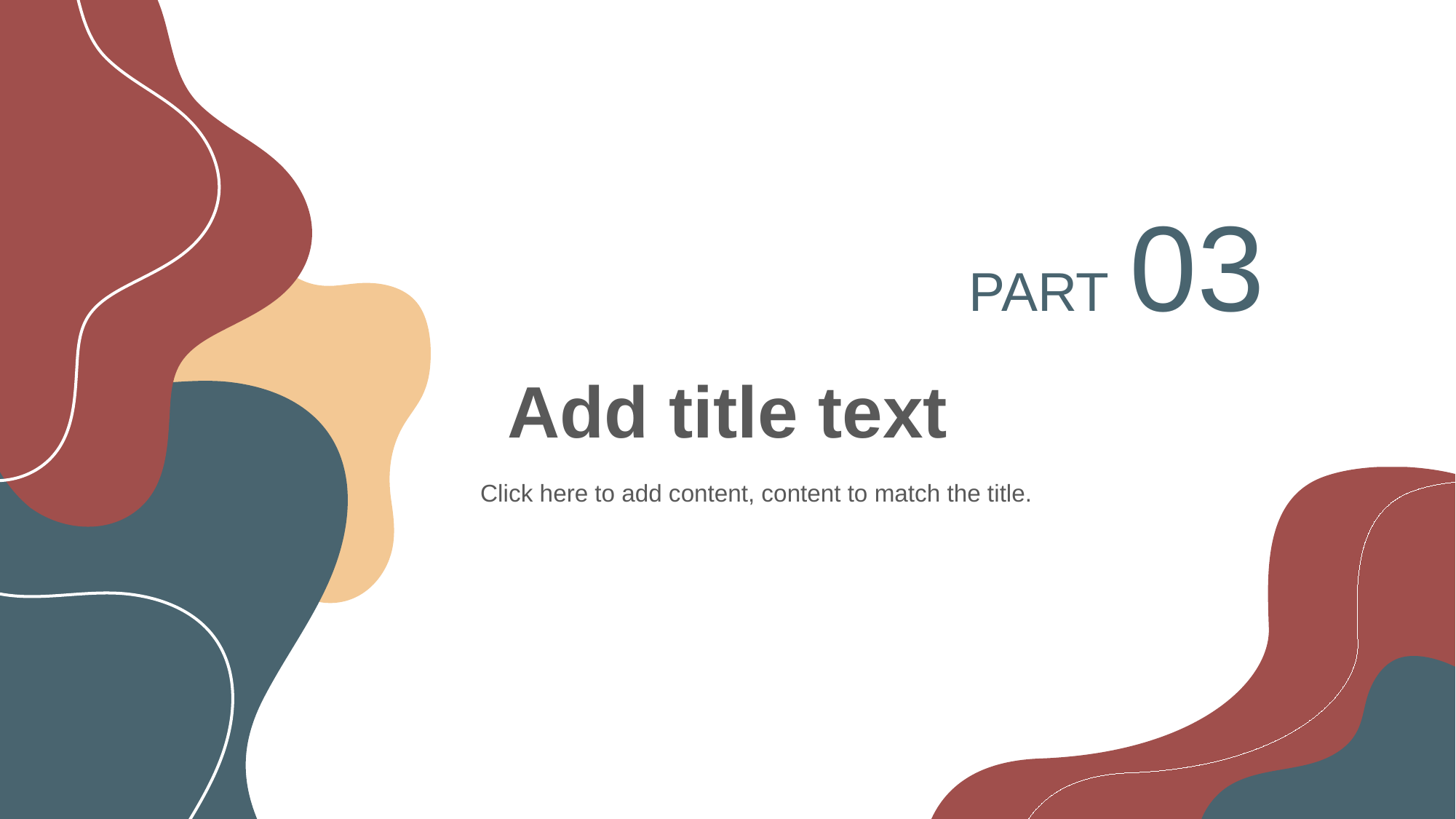

PART 03

Add title text

Click here to add content, content to match the title.

PPT下载 http://www.1ppt.com/xiazai/